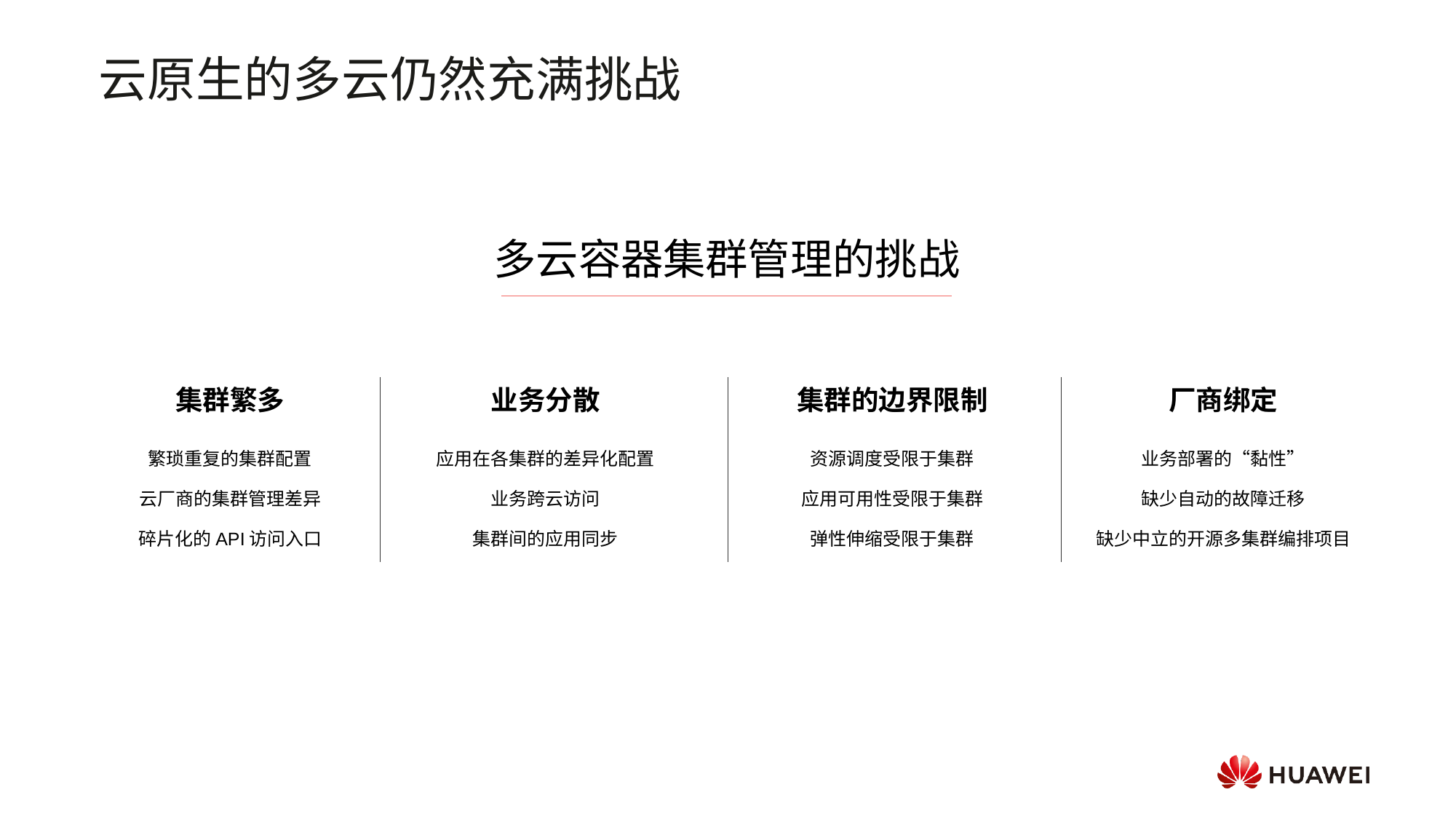

# 云原生的多云仍然充满挑战
多云容器集群管理的挑战

集群繁多
繁琐重复的集群配置
云厂商的集群管理差异
碎片化的API访问入口

业务分散
应用在各集群的差异化配置
业务跨云访问
集群间的应用同步

集群的边界限制
资源调度受限于集群
应用可用性受限于集群
弹性伸缩受限于集群

厂商绑定
业务部署的“黏性”
缺少自动的故障迁移
缺少中立的开源多集群编排项目